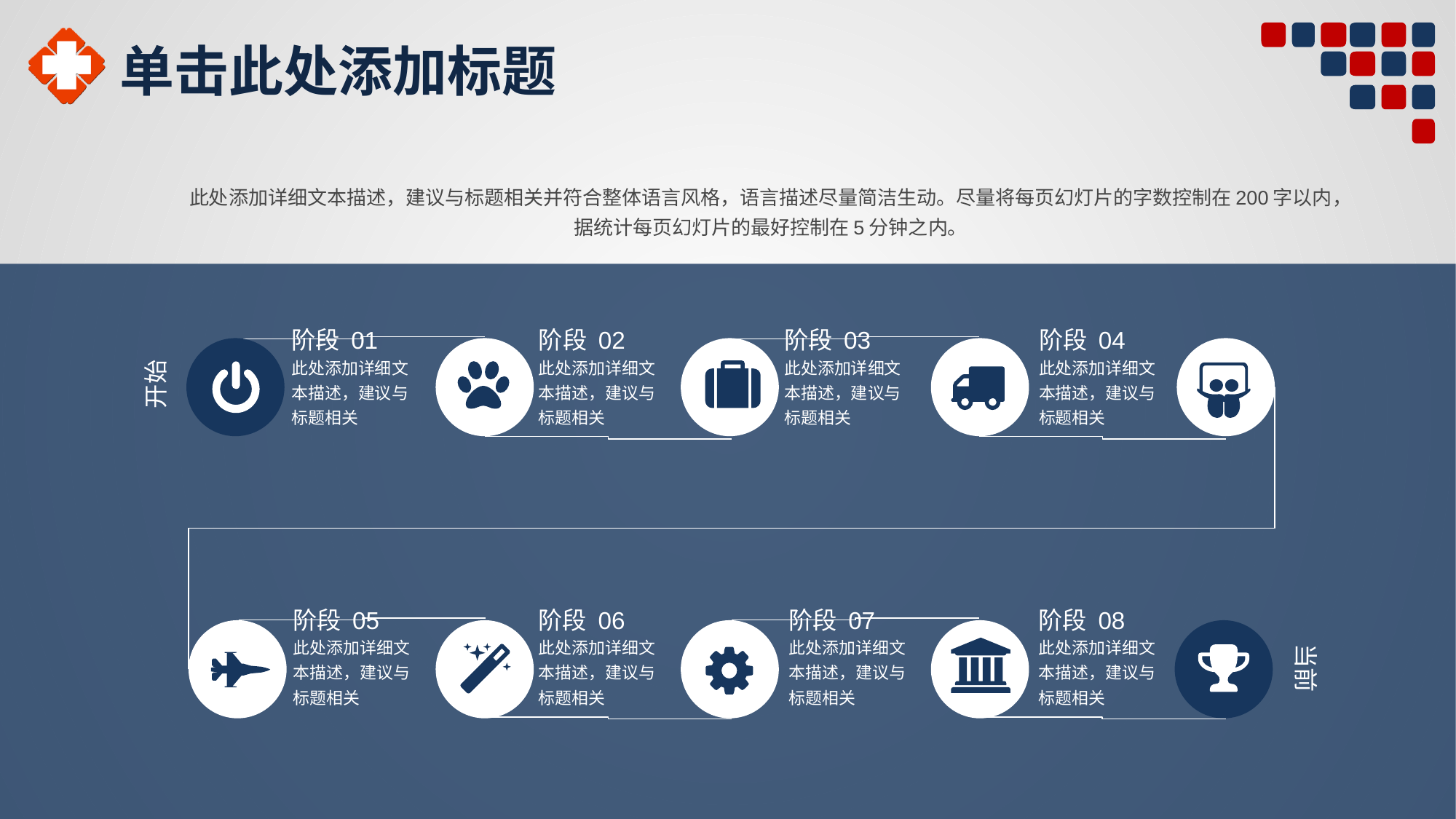

# 单击此处添加标题
此处添加详细文本描述，建议与标题相关并符合整体语言风格，语言描述尽量简洁生动。尽量将每页幻灯片的字数控制在200字以内，
据统计每页幻灯片的最好控制在5分钟之内。

阶段 01
此处添加详细文本描述，建议与标题相关
阶段 02
此处添加详细文本描述，建议与标题相关
阶段 03
此处添加详细文本描述，建议与标题相关
阶段 04
此处添加详细文本描述，建议与标题相关

开始
阶段 05
此处添加详细文本描述，建议与标题相关
阶段 06
此处添加详细文本描述，建议与标题相关
阶段 07
此处添加详细文本描述，建议与标题相关
阶段 08
此处添加详细文本描述，建议与标题相关

当前